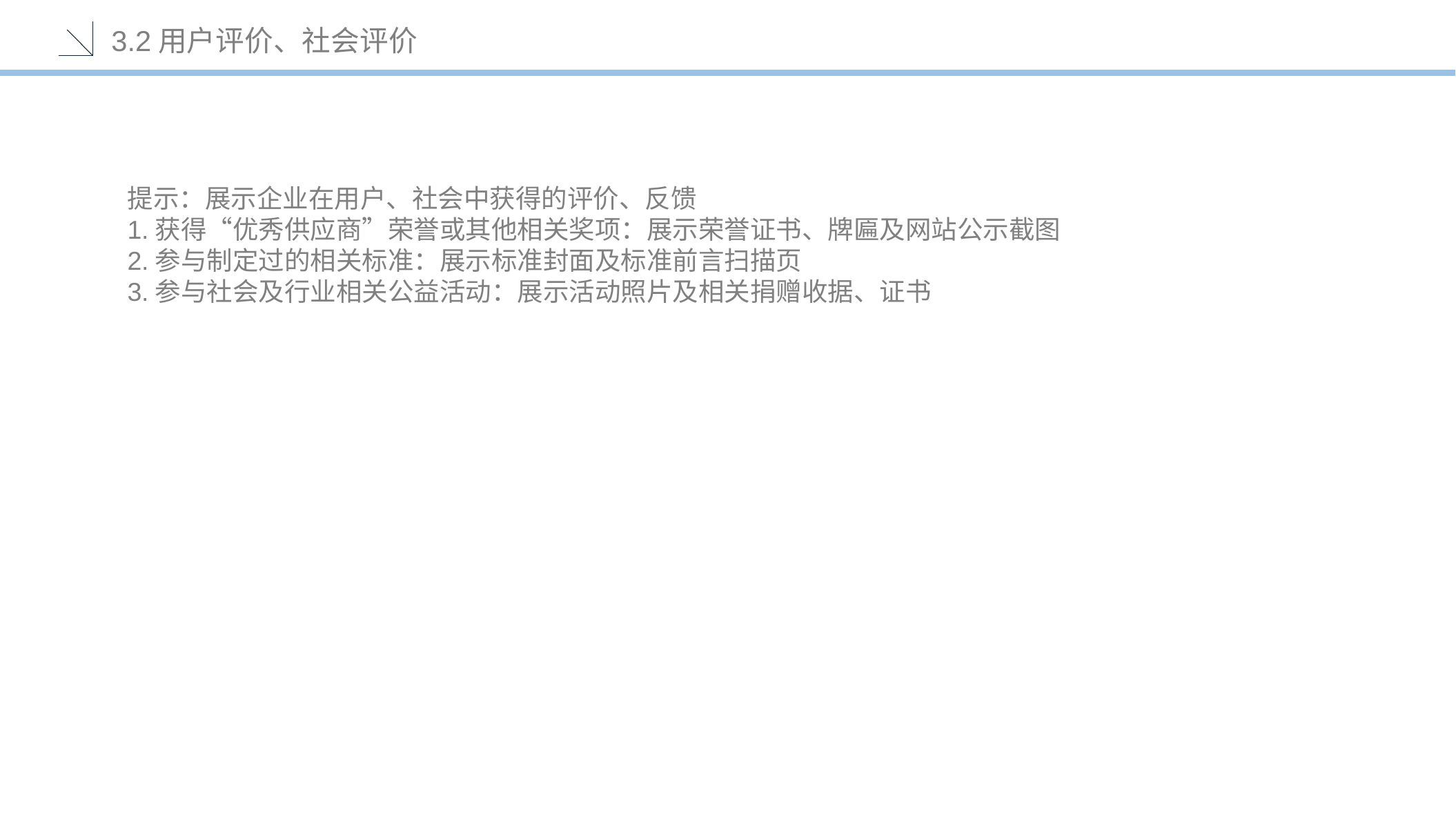

3.2用户评价、社会评价
提示：展示企业在用户、社会中获得的评价、反馈
1.获得“优秀供应商”荣誉或其他相关奖项：展示荣誉证书、牌匾及网站公示截图
2.参与制定过的相关标准：展示标准封面及标准前言扫描页
3.参与社会及行业相关公益活动：展示活动照片及相关捐赠收据、证书
点击请替换文字内容
点击请替换文字内容
SUBTITLE OF THIS ARTICLE
SUBTITLE OF THIS ARTICLE
请替换文字内容，点击添加相关标题文字，修改文字内容，也可以直接复制你的内容到此。请替换文字内容，点击添加相关标题文字，修改文字内容，也可以直接复制你的内容到此。
请替换文字内容，点击添加相关标题文字，修改文字内容，也可以直接复制你的内容到此。请替换文字内容，点击添加相关标题文字，修改文字内容，也可以直接复制你的内容到此。